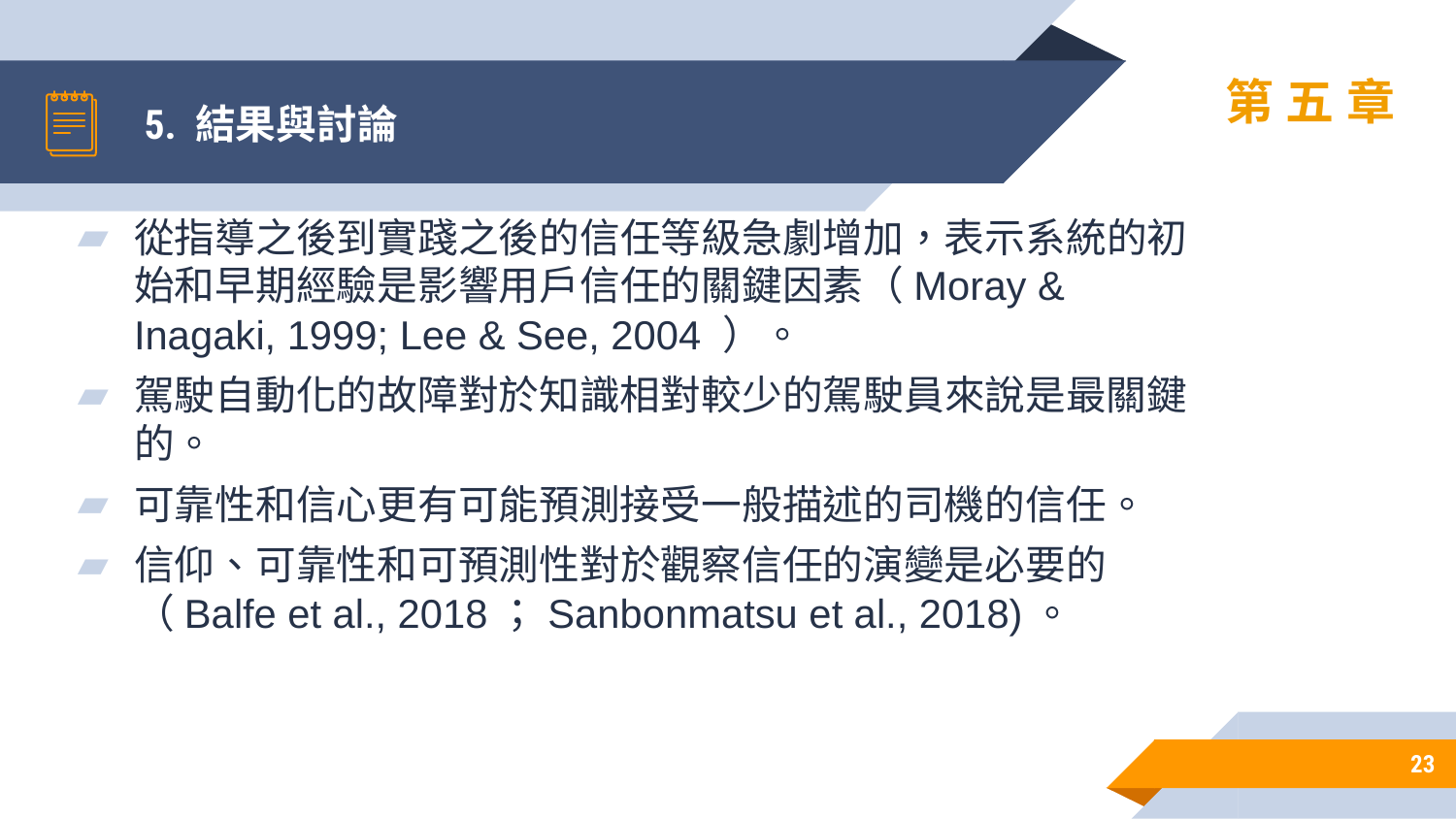

# 5. 結果與討論
第五章

從指導之後到實踐之後的信任等級急劇增加，表示系統的初始和早期經驗是影響用戶信任的關鍵因素（Moray & Inagaki, 1999; Lee & See, 2004 ）。
駕駛自動化的故障對於知識相對較少的駕駛員來說是最關鍵的。
可靠性和信心更有可能預測接受一般描述的司機的信任。
信仰、可靠性和可預測性對於觀察信任的演變是必要的（Balfe et al., 2018；Sanbonmatsu et al., 2018)。

23